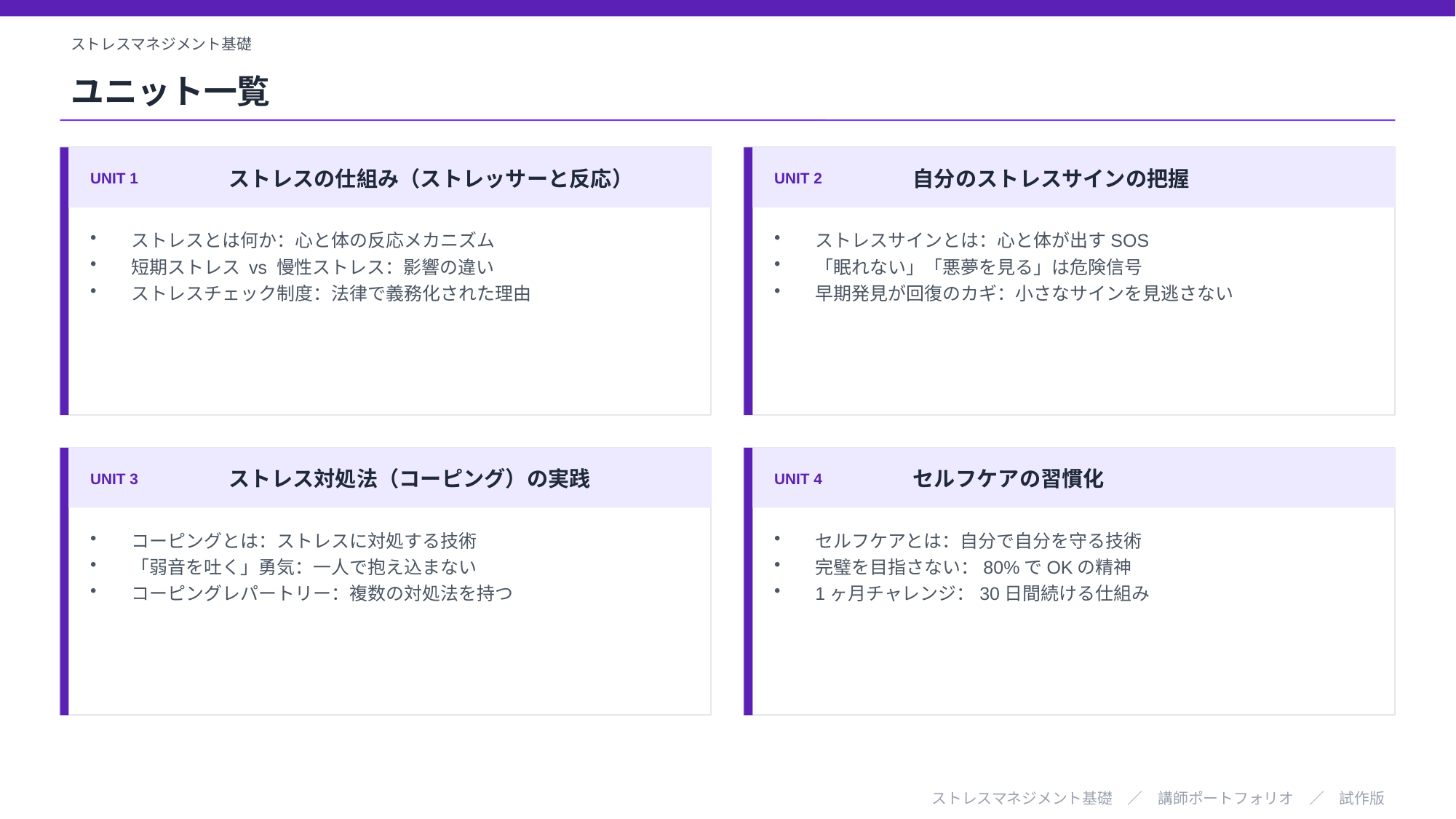

ストレスマネジメント基礎
ユニット一覧

UNIT 1
ストレスの仕組み（ストレッサーと反応）
UNIT 2
自分のストレスサインの把握
ストレスとは何か：心と体の反応メカニズム
短期ストレス vs 慢性ストレス：影響の違い
ストレスチェック制度：法律で義務化された理由
ストレスサインとは：心と体が出すSOS
「眠れない」「悪夢を見る」は危険信号
早期発見が回復のカギ：小さなサインを見逃さない

UNIT 3
ストレス対処法（コーピング）の実践
UNIT 4
セルフケアの習慣化
コーピングとは：ストレスに対処する技術
「弱音を吐く」勇気：一人で抱え込まない
コーピングレパートリー：複数の対処法を持つ
セルフケアとは：自分で自分を守る技術
完璧を目指さない：80%でOKの精神
1ヶ月チャレンジ：30日間続ける仕組み
ストレスマネジメント基礎　／　講師ポートフォリオ　／　試作版